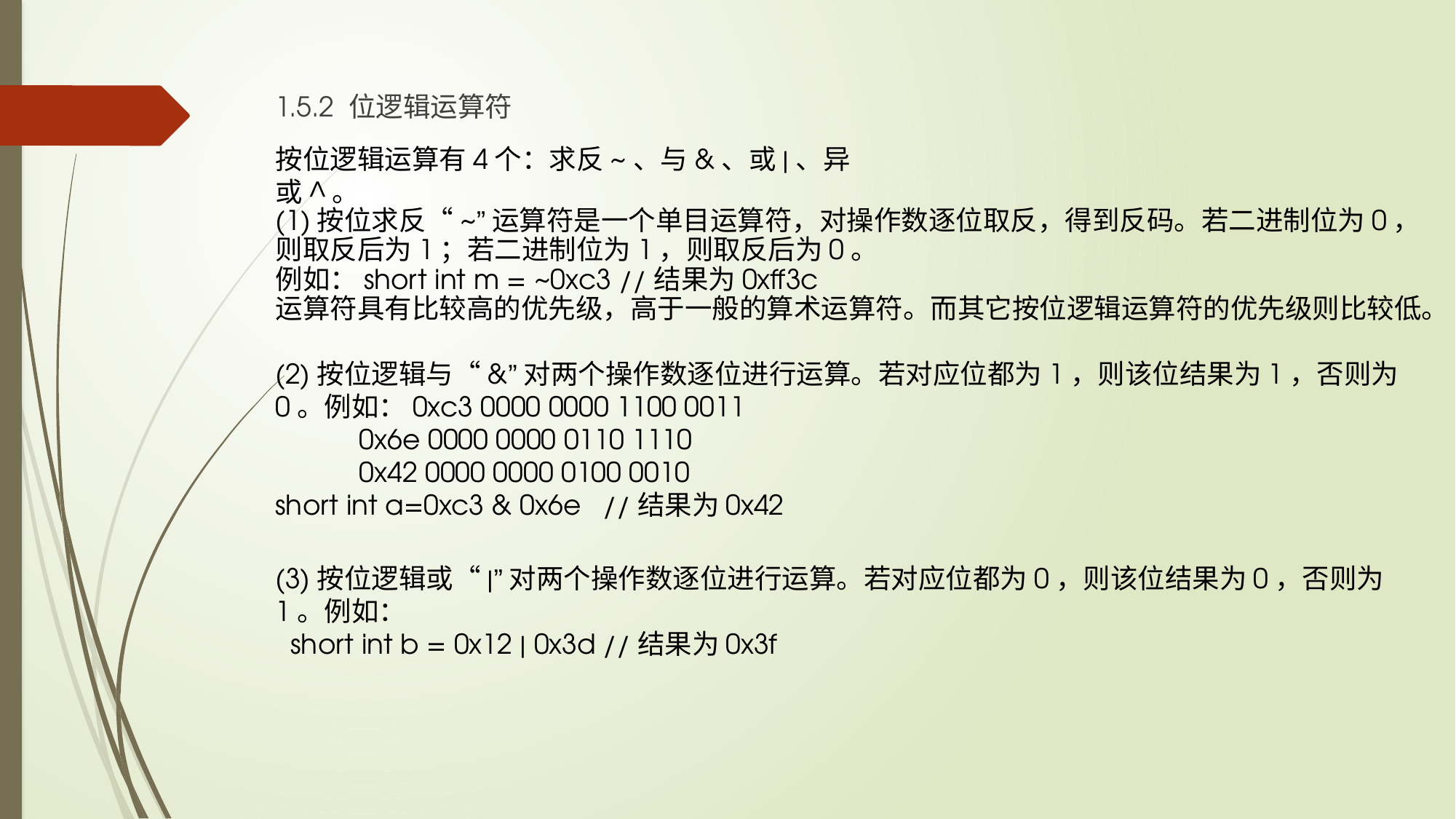

1.5.2 位逻辑运算符
按位逻辑运算有4个：求反~、与&、或|、异或^。
(1)按位求反“~”运算符是一个单目运算符，对操作数逐位取反，得到反码。若二进制位为0，则取反后为1；若二进制位为1，则取反后为0。
例如：short int m = ~0xc3 //结果为0xff3c
运算符具有比较高的优先级，高于一般的算术运算符。而其它按位逻辑运算符的优先级则比较低。
(2)按位逻辑与“&”对两个操作数逐位进行运算。若对应位都为1，则该位结果为1，否则为0。例如：0xc3 0000 0000 1100 0011
           0x6e 0000 0000 0110 1110
           0x42 0000 0000 0100 0010
short int a=0xc3 & 0x6e	//结果为0x42
(3)按位逻辑或“|”对两个操作数逐位进行运算。若对应位都为0，则该位结果为0，否则为1。例如：
  short int b = 0x12 | 0x3d	//结果为0x3f